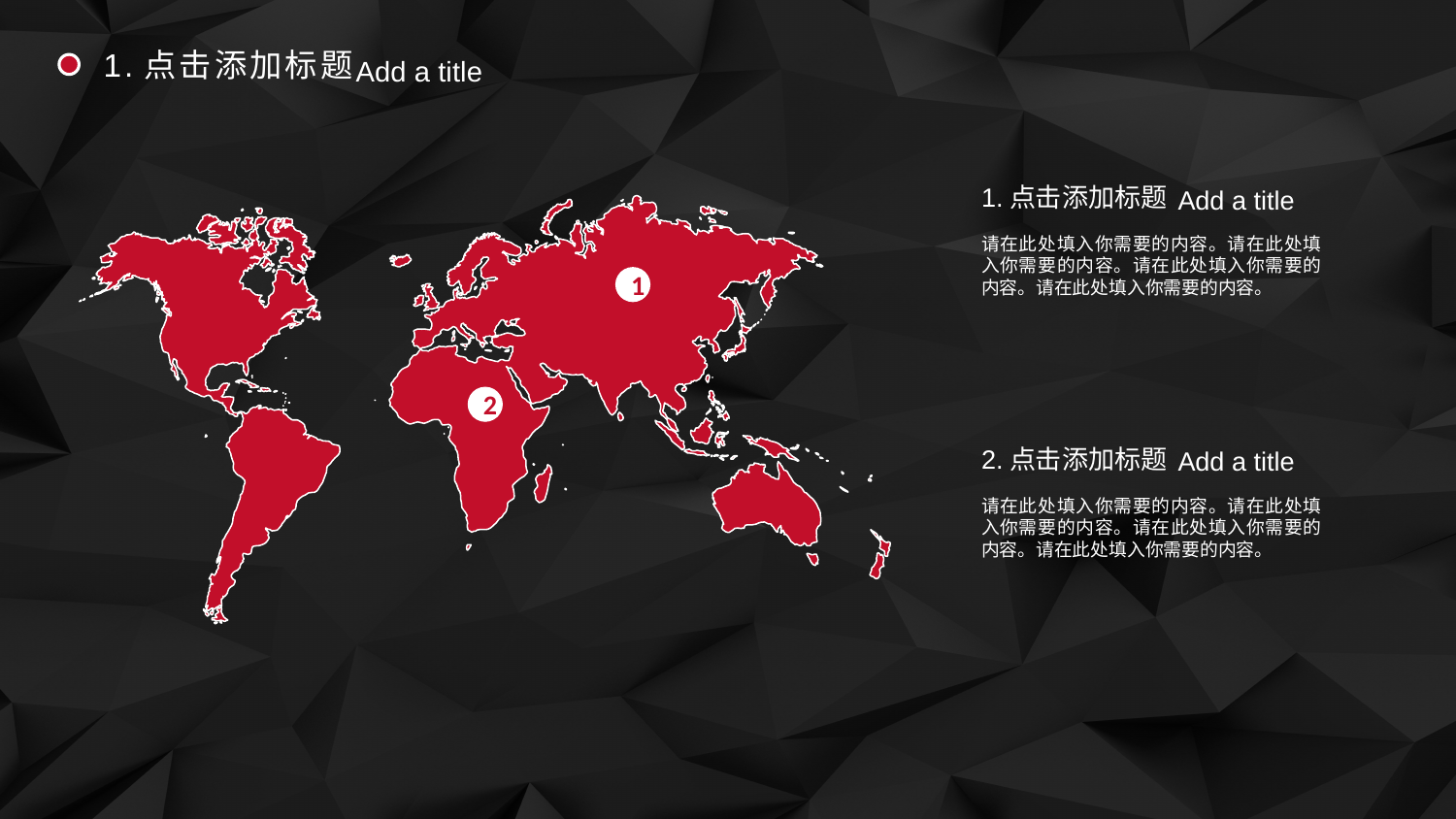

1.点击添加标题
Add a title

1.点击添加标题
请在此处填入你需要的内容。请在此处填入你需要的内容。请在此处填入你需要的内容。请在此处填入你需要的内容。

Add a title

1
2
2.点击添加标题
请在此处填入你需要的内容。请在此处填入你需要的内容。请在此处填入你需要的内容。请在此处填入你需要的内容。

Add a title